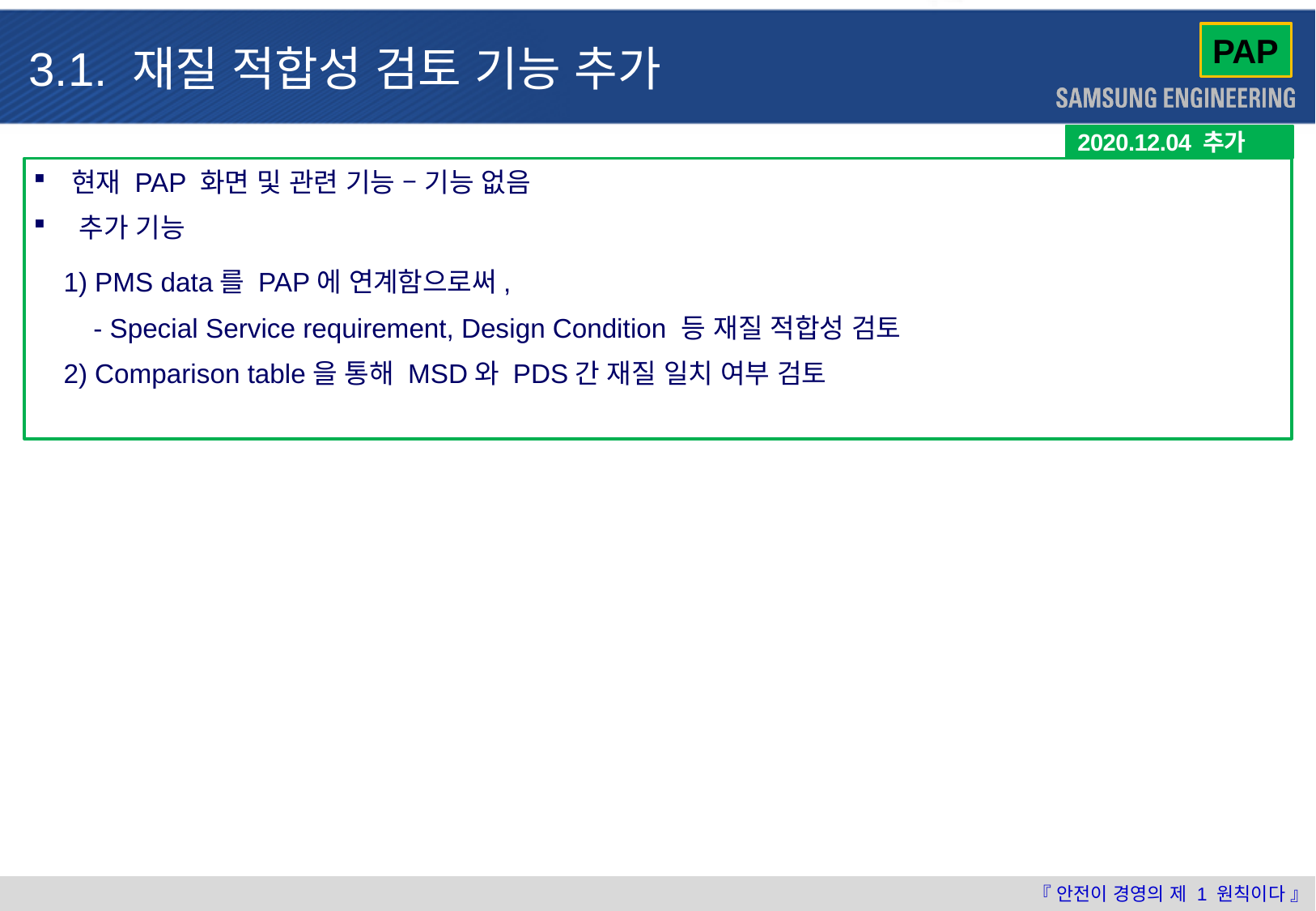

PAP
3.1. 재질 적합성 검토 기능 추가
2020.12.04 추가

현재 PAP 화면 및 관련 기능 – 기능 없음
추가 기능

    1) PMS data를 PAP에 연계함으로써,
        - Special Service requirement, Design Condition 등 재질 적합성 검토
    2) Comparison table을 통해 MSD와 PDS간 재질 일치 여부 검토